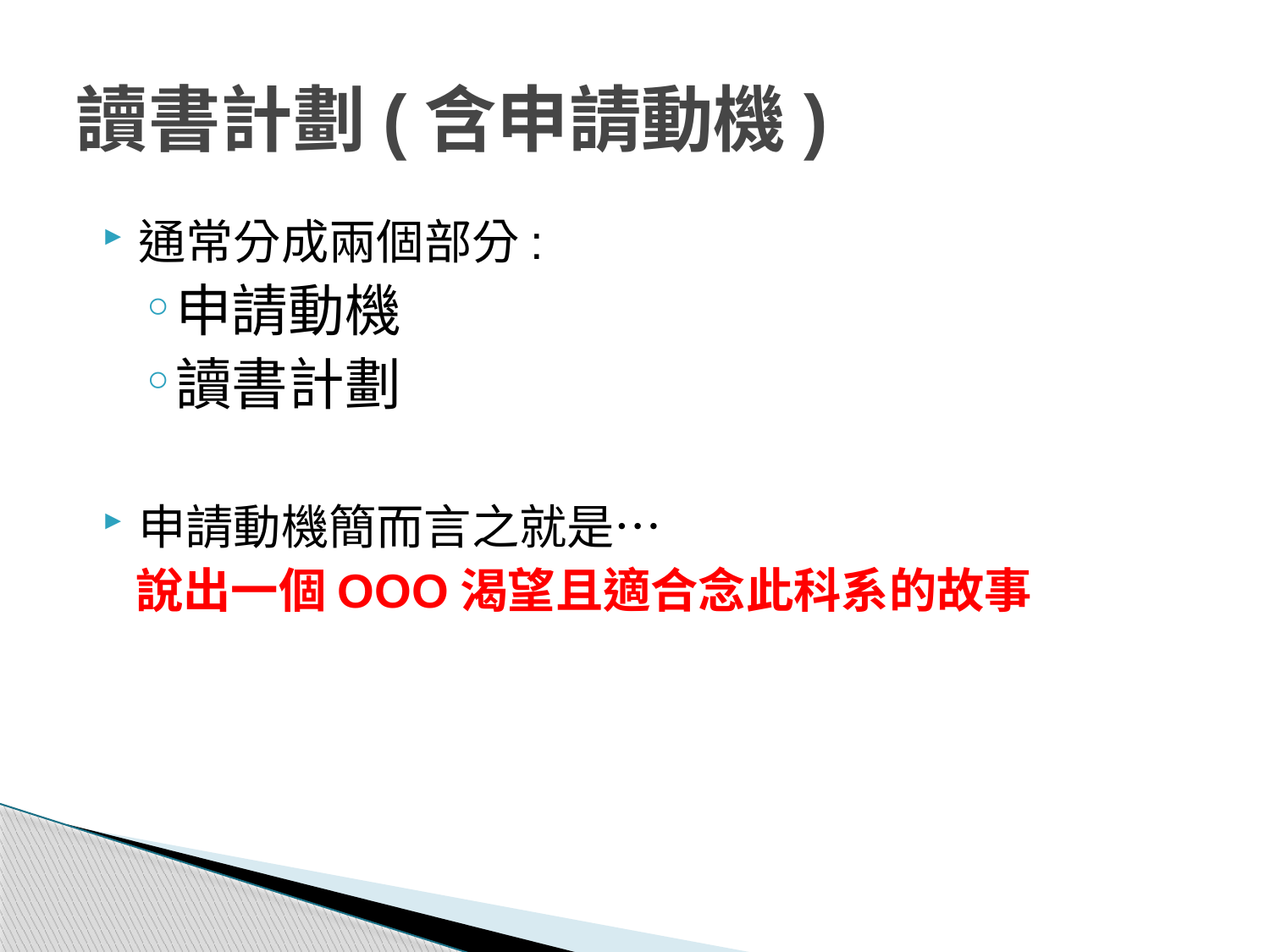

# 讀書計劃(含申請動機)
通常分成兩個部分:
申請動機
讀書計劃

申請動機簡而言之就是…
  說出一個OOO渴望且適合念此科系的故事